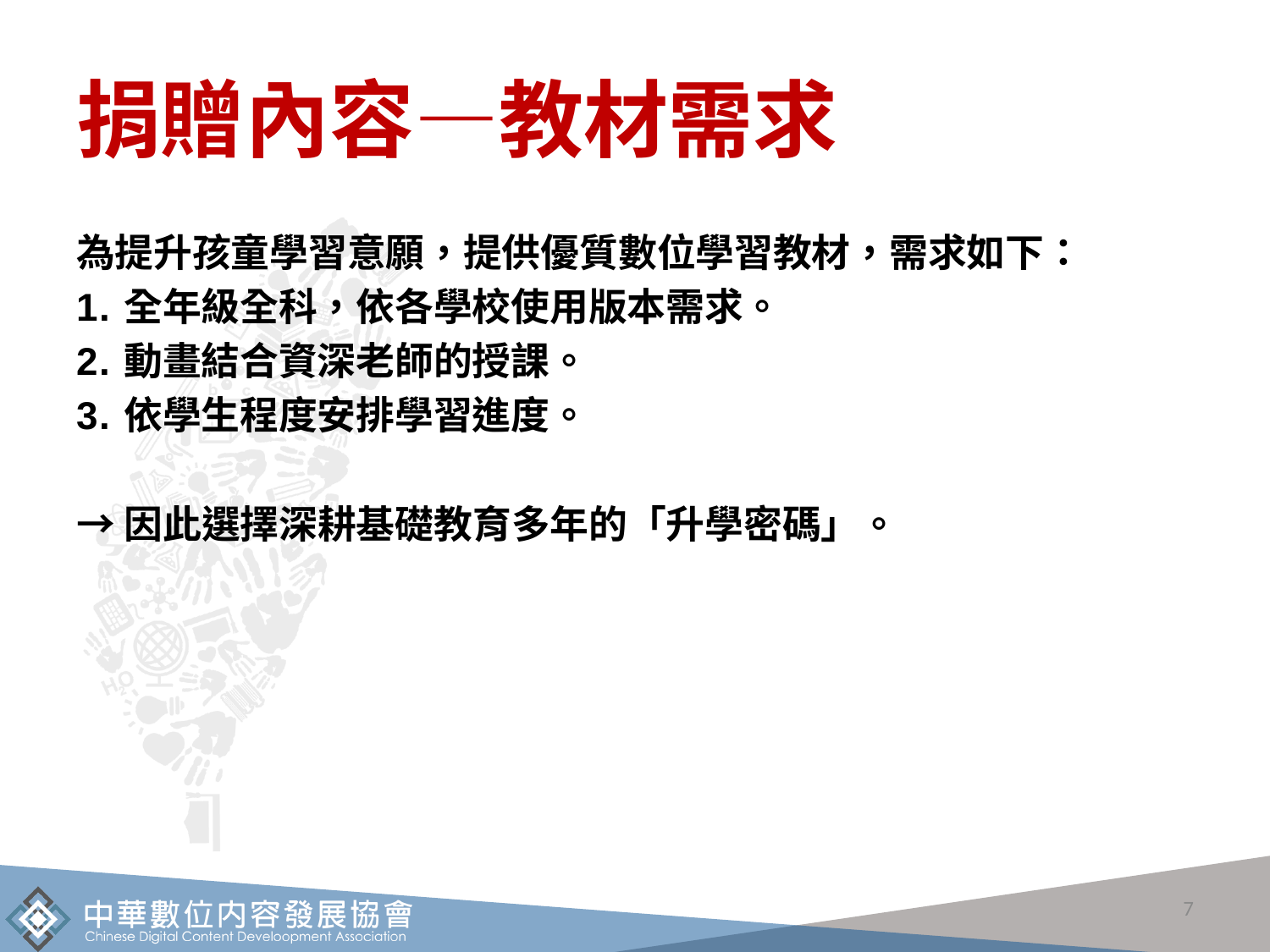

# 捐贈內容—教材需求
為提升孩童學習意願，提供優質數位學習教材，需求如下：
全年級全科，依各學校使用版本需求。
動畫結合資深老師的授課。
依學生程度安排學習進度。

→因此選擇深耕基礎教育多年的「升學密碼」。
7